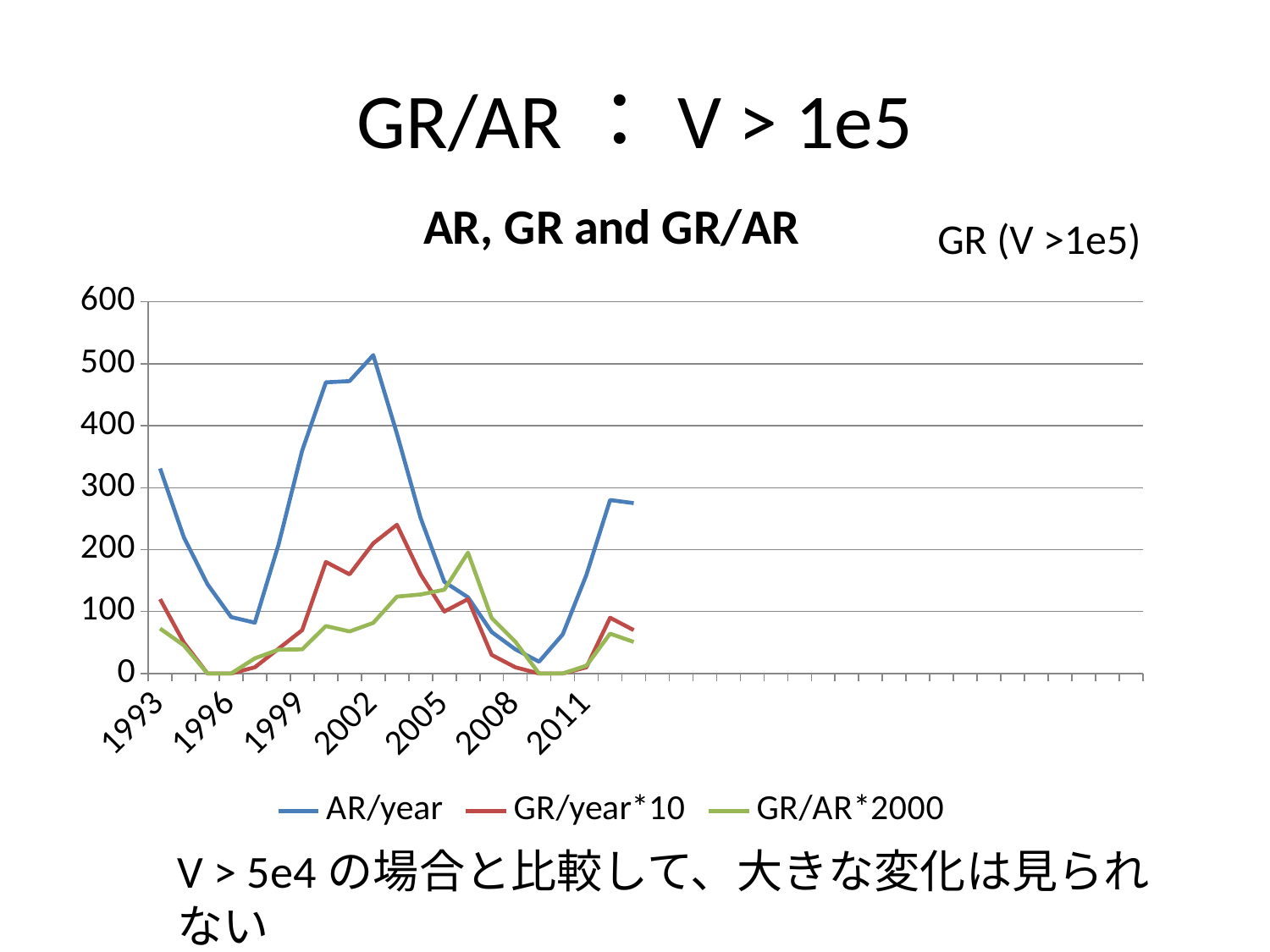

# GR/AR：V > 1e5

### Chart: AR, GR and GR/AR

| Category | AR/year | GR/year*10 | GR/AR*2000 |
|---|---|---|---|
| 1993 | 331.0 | 120.0 | 72.50755287009063 |
| 1994 | 220.0 | 50.0 | 45.45454545454545 |
| 1995 | 144.0 | 0.0 | 0.0 |
| 1996 | 91.0 | 0.0 | 0.0 |
| 1997 | 82.0 | 10.0 | 24.390243902439025 |
| 1998 | 208.0 | 40.0 | 38.46153846153847 |
| 1999 | 360.0 | 70.0 | 38.88888888888889 |
| 2000 | 470.0 | 180.0 | 76.59574468085107 |
| 2001 | 472.0 | 160.0 | 67.79661016949153 |
| 2002 | 514.0 | 210.0 | 81.71206225680935 |
| 2003 | 387.0 | 240.0 | 124.03100775193798 |
| 2004 | 251.0 | 160.0 | 127.49003984063745 |
| 2005 | 148.0 | 100.0 | 135.13513513513513 |
| 2006 | 123.0 | 120.0 | 195.1219512195122 |
| 2007 | 67.0 | 30.0 | 89.55223880597015 |
| 2008 | 39.0 | 10.0 | 51.28205128205128 |
| 2009 | 19.0 | 0.0 | 0.0 |
| 2010 | 63.0 | 0.0 | 0.0 |
| 2011 | 159.0 | 10.0 | 12.578616352201259 |
| 2012 | 280.0 | 90.0 | 64.28571428571428 |
| 2013 | 275.0 | 70.0 | 50.909090909090914 |
|  | None | None | None |
|  | None | None | None |
|  | None | None | None |
|  | None | None | None |
|  | None | None | None |
|  | None | None | None |
|  | None | None | None |
|  | None | None | None |
|  | None | None | None |
|  | None | None | None |
|  | None | None | None |
|  | None | None | None |
|  | None | None | None |
|  | None | None | None |
|  | None | None | None |
|  | None | None | None |
|  | None | None | None |
|  | None | None | None |
|  | None | None | None |
|  | None | None | None |
|  | None | None | None |
GR (V >1e5)
V > 5e4の場合と比較して、大きな変化は見られない